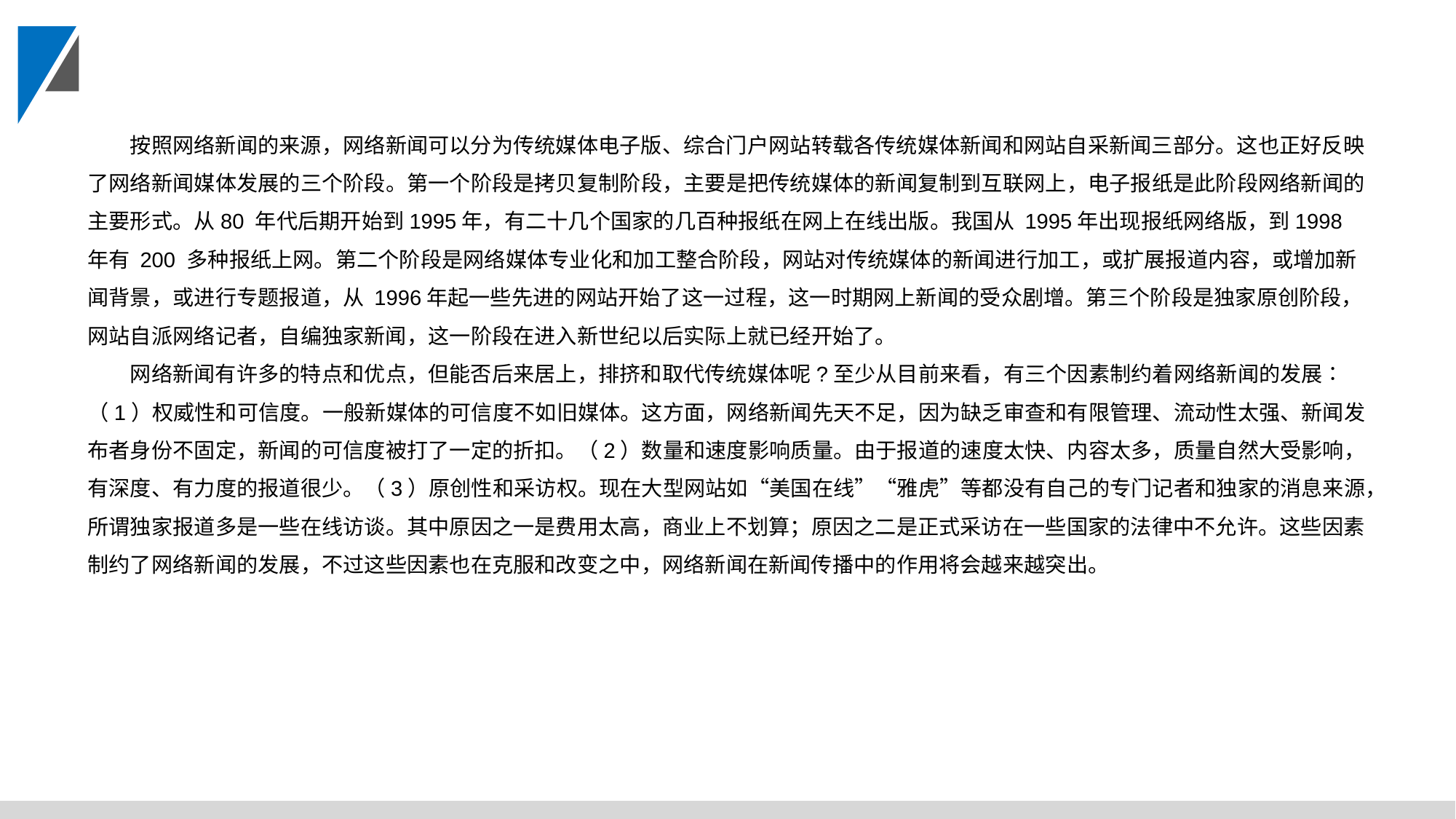

按照网络新闻的来源，网络新闻可以分为传统媒体电子版、综合门户网站转载各传统媒体新闻和网站自采新闻三部分。这也正好反映了网络新闻媒体发展的三个阶段。第一个阶段是拷贝复制阶段，主要是把传统媒体的新闻复制到互联网上，电子报纸是此阶段网络新闻的主要形式。从80 年代后期开始到1995年，有二十几个国家的几百种报纸在网上在线出版。我国从 1995年出现报纸网络版，到1998 年有 200 多种报纸上网。第二个阶段是网络媒体专业化和加工整合阶段，网站对传统媒体的新闻进行加工，或扩展报道内容，或增加新闻背景，或进行专题报道，从 1996年起一些先进的网站开始了这一过程，这一时期网上新闻的受众剧增。第三个阶段是独家原创阶段，网站自派网络记者，自编独家新闻，这一阶段在进入新世纪以后实际上就已经开始了。
网络新闻有许多的特点和优点，但能否后来居上，排挤和取代传统媒体呢?至少从目前来看，有三个因素制约着网络新闻的发展∶（1）权威性和可信度。一般新媒体的可信度不如旧媒体。这方面，网络新闻先天不足，因为缺乏审查和有限管理、流动性太强、新闻发布者身份不固定，新闻的可信度被打了一定的折扣。（2）数量和速度影响质量。由于报道的速度太快、内容太多，质量自然大受影响，有深度、有力度的报道很少。（3）原创性和采访权。现在大型网站如“美国在线”“雅虎”等都没有自己的专门记者和独家的消息来源，所谓独家报道多是一些在线访谈。其中原因之一是费用太高，商业上不划算；原因之二是正式采访在一些国家的法律中不允许。这些因素制约了网络新闻的发展，不过这些因素也在克服和改变之中，网络新闻在新闻传播中的作用将会越来越突出。